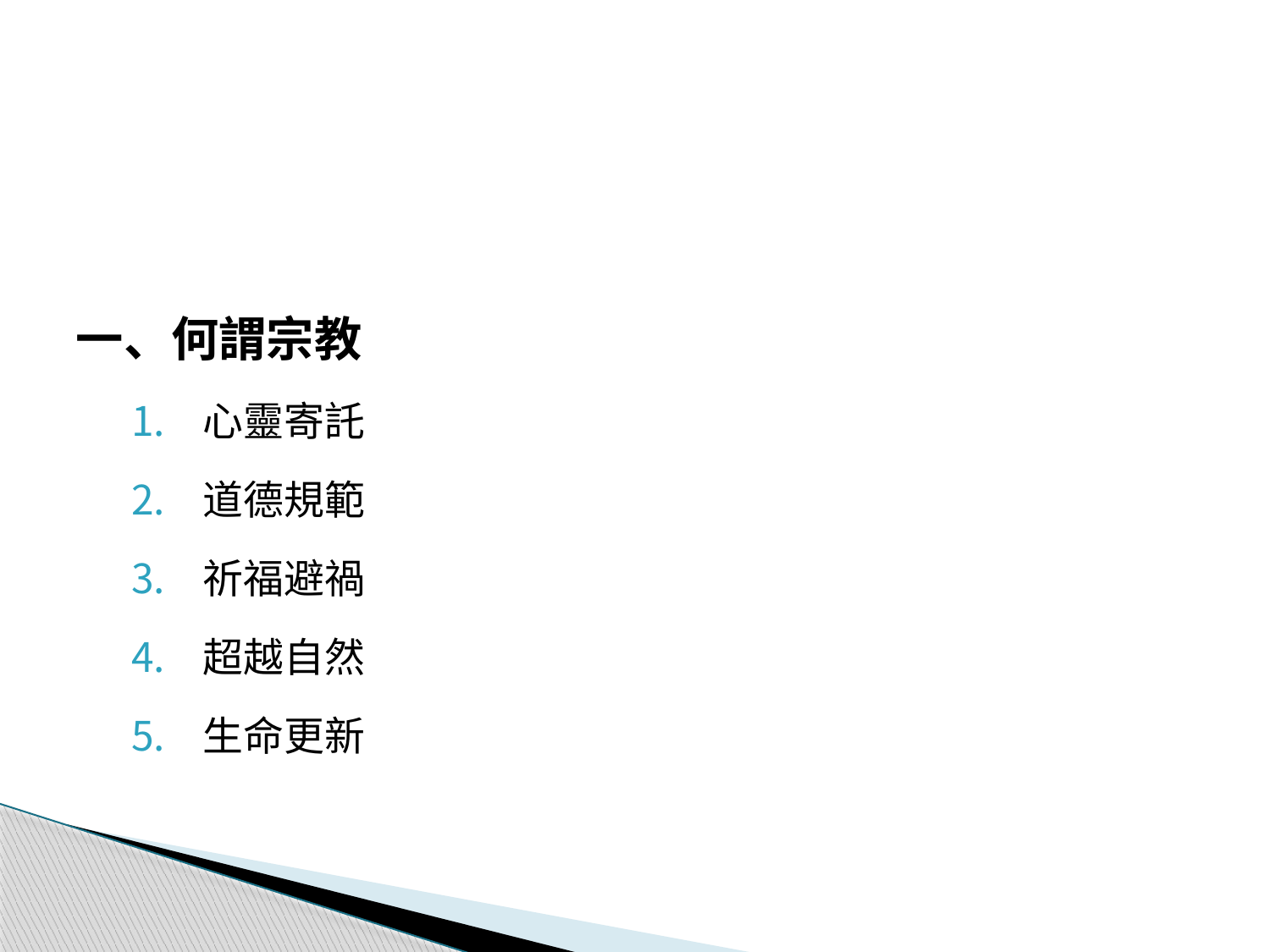

#
一、何謂宗教
心靈寄託
道德規範
祈福避禍
超越自然
生命更新